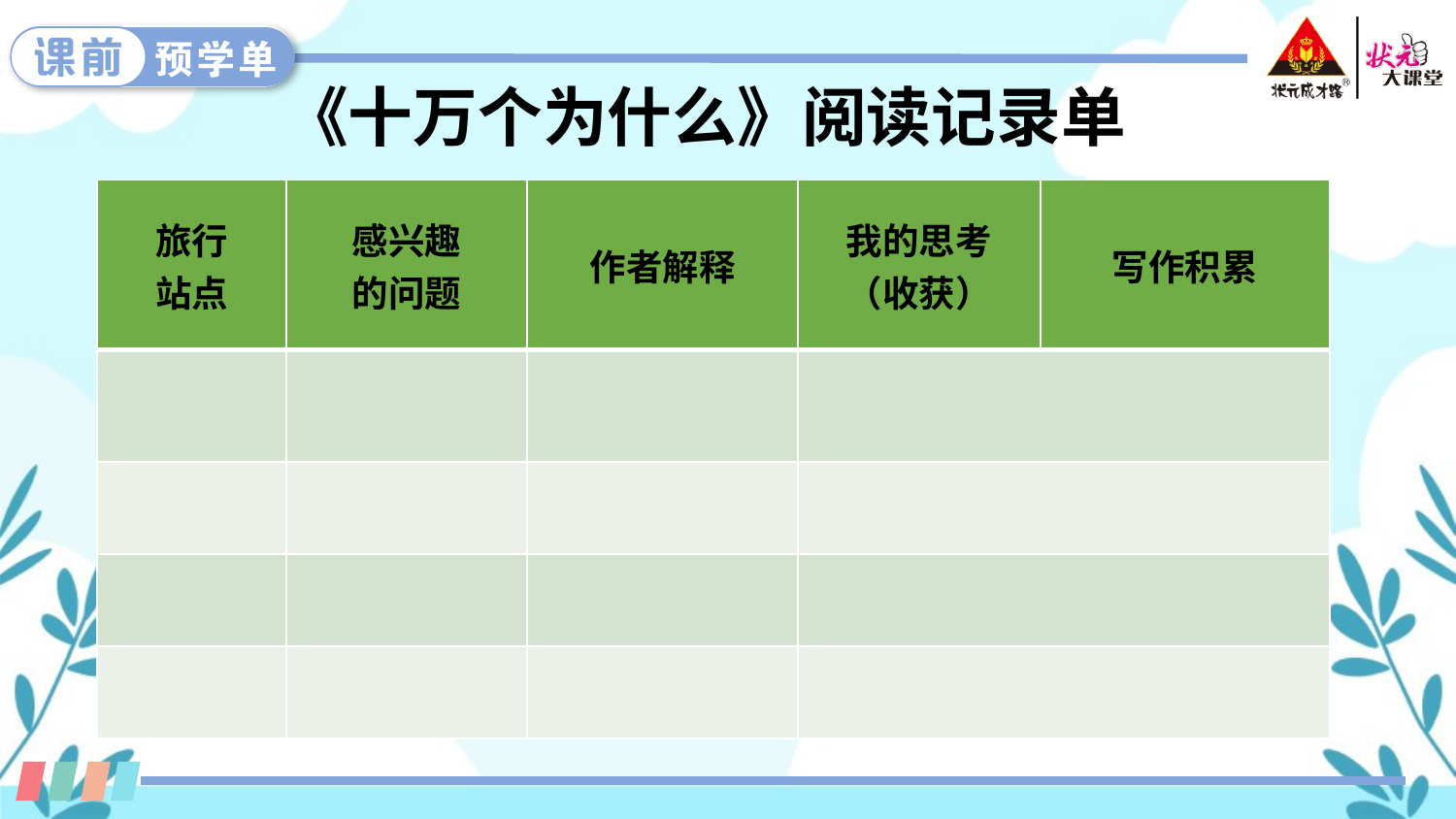

《十万个为什么》阅读记录单
| 旅行 站点 | 感兴趣 的问题 | 作者解释 | 我的思考（收获） | 写作积累 |
| --- | --- | --- | --- | --- |
|  |  |  |  |  |
|  |  |  |  |  |
|  |  |  |  |  |
|  |  |  |  |  |